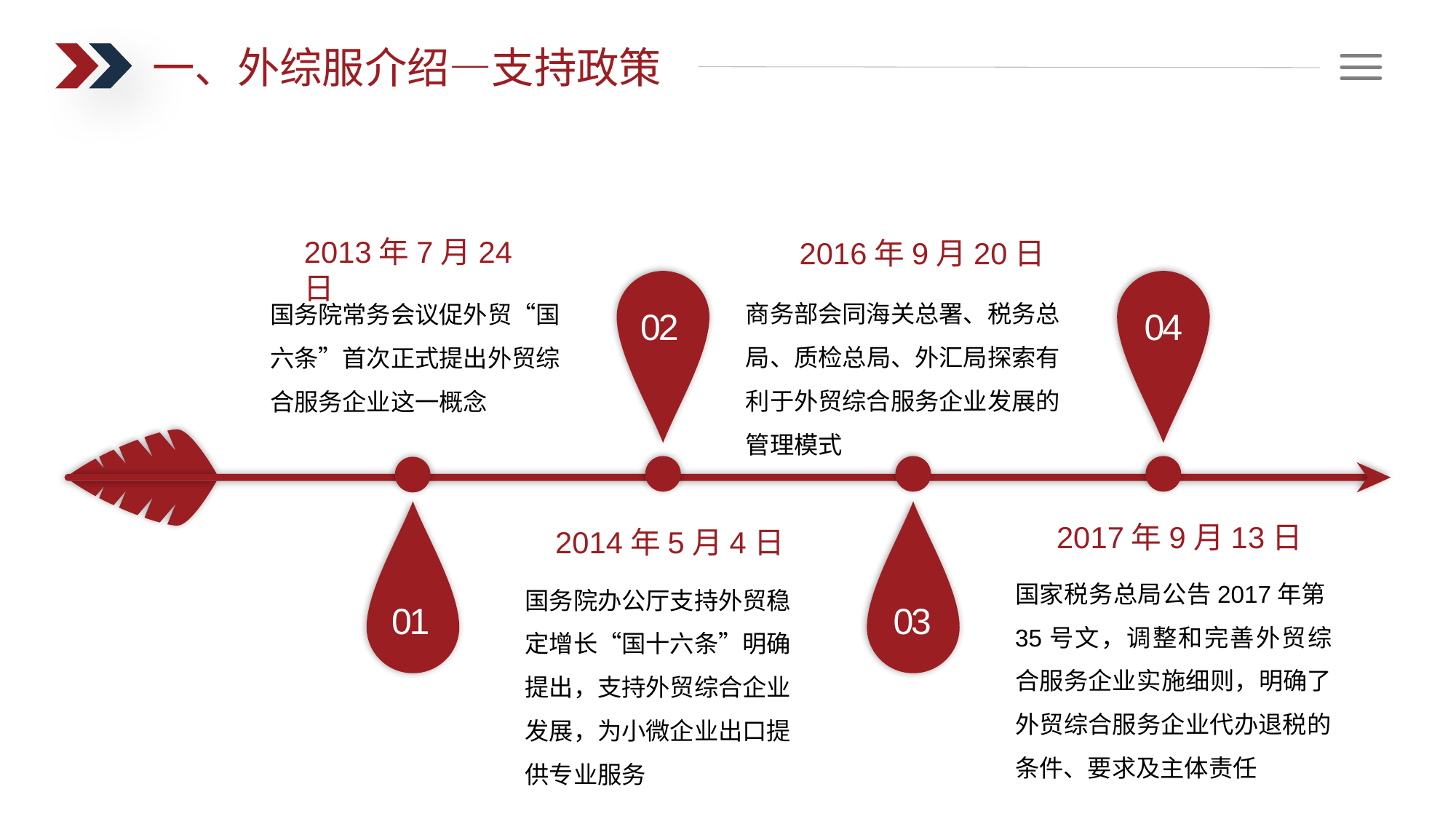

一、外综服介绍—支持政策

2013年7月24日
2016年9月20日

商务部会同海关总署、税务总局、质检总局、外汇局探索有利于外贸综合服务企业发展的管理模式
国务院常务会议促外贸“国六条”首次正式提出外贸综合服务企业这一概念
02
04

2017年9月13日
2014年5月4日
国家税务总局公告2017年第35号文，调整和完善外贸综合服务企业实施细则，明确了外贸综合服务企业代办退税的条件、要求及主体责任
国务院办公厅支持外贸稳定增长“国十六条”明确提出，支持外贸综合企业发展，为小微企业出口提供专业服务
01
03